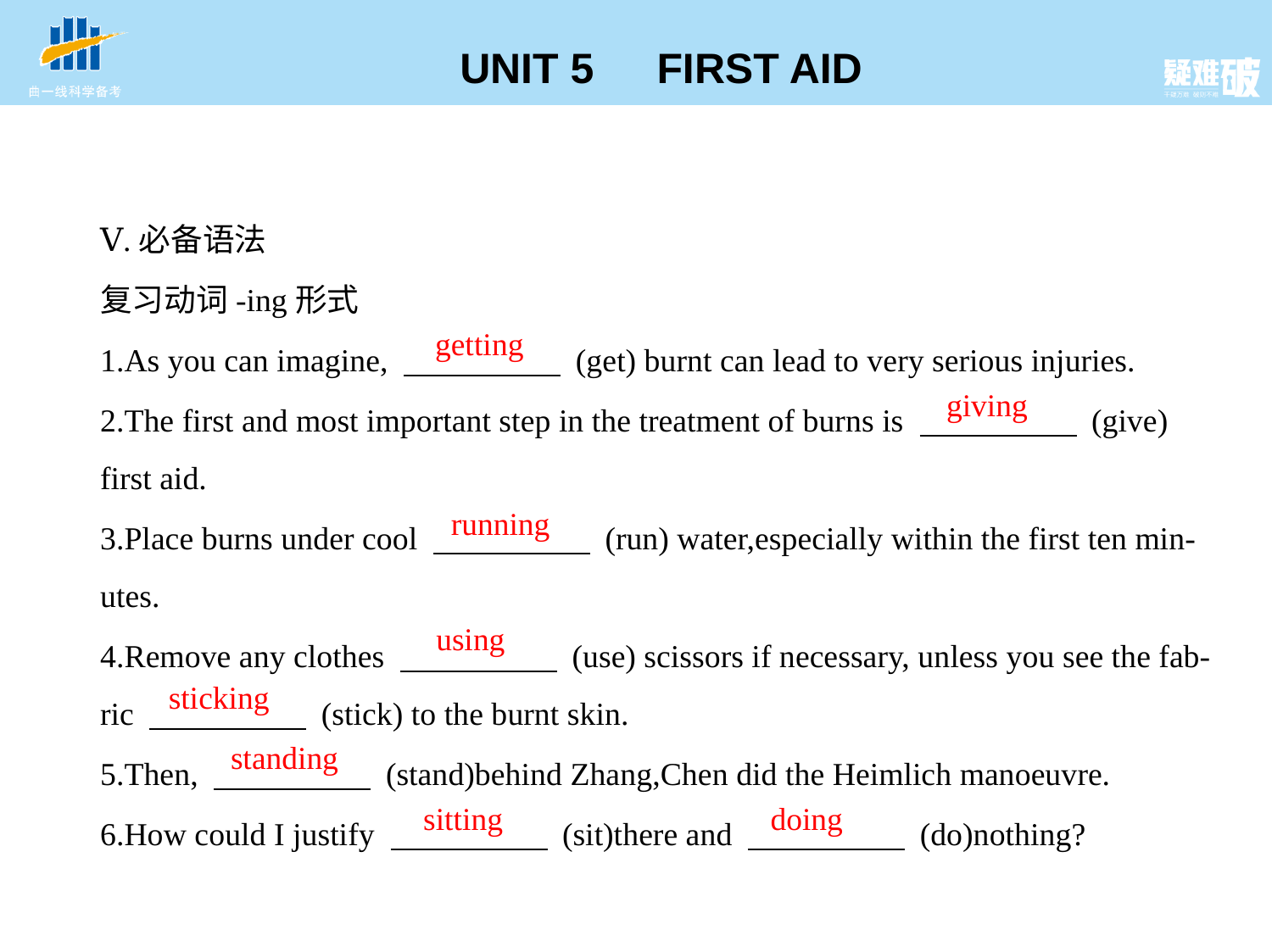

Ⅴ.必备语法
复习动词-ing形式
1.As you can imagine, 　　　　     (get) burnt can lead to very serious injuries.
2.The first and most important step in the treatment of burns is 　　　　     (give)
first aid.
3.Place burns under cool 　　　　     (run) water,especially within the first ten min-
utes.
4.Remove any clothes 　　　　     (use) scissors if necessary, unless you see the fab-
ric 　　　　     (stick) to the burnt skin.
5.Then, 　　　　     (stand)behind Zhang,Chen did the Heimlich manoeuvre.
6.How could I justify 　　　　     (sit)there and 　　　　     (do)nothing?
getting
giving
running
using
sticking
standing
sitting
doing